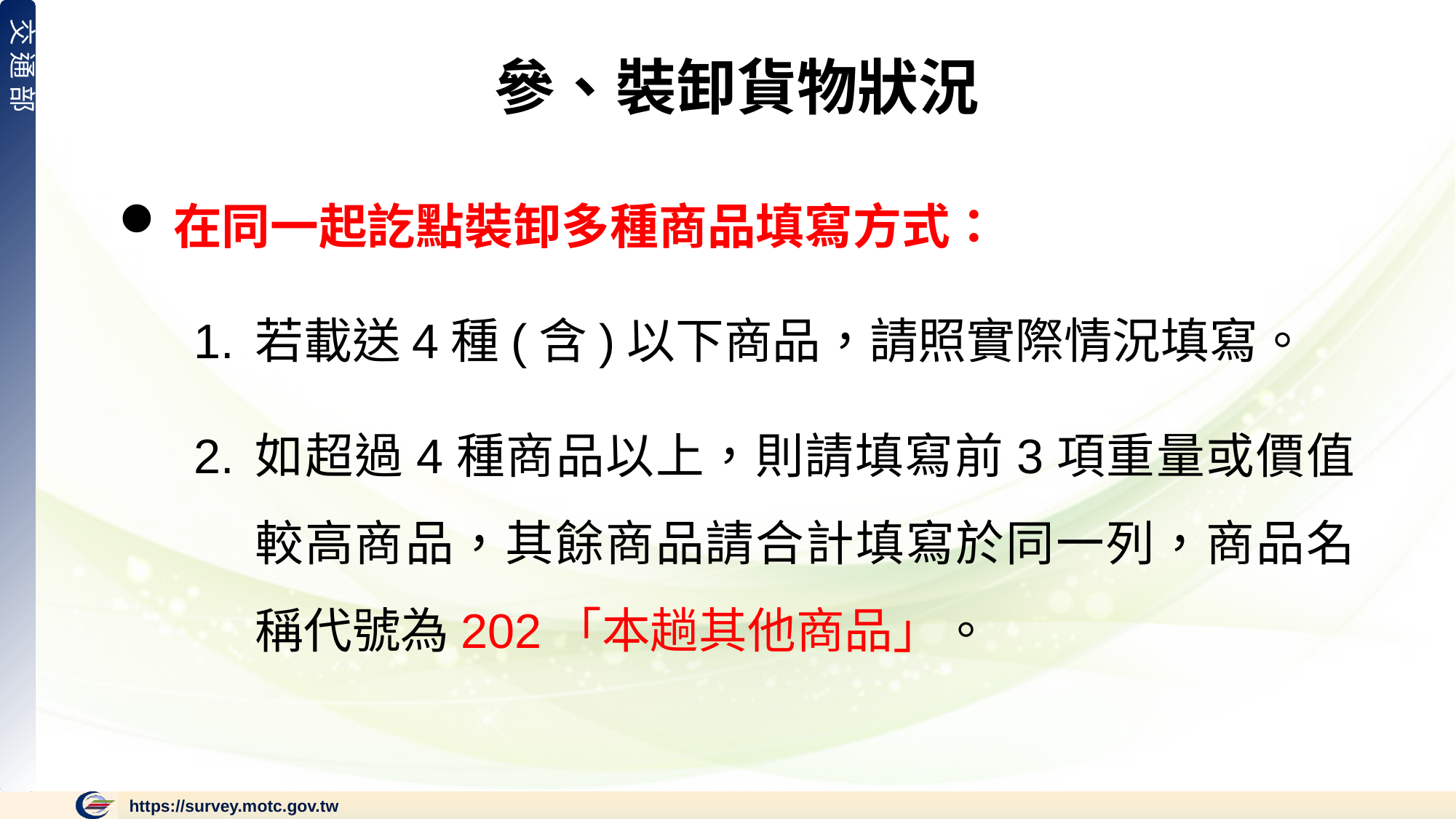

參、裝卸貨物狀況

在同一起訖點裝卸多種商品填寫方式：
若載送4種(含)以下商品，請照實際情況填寫。
如超過4種商品以上，則請填寫前3項重量或價值較高商品，其餘商品請合計填寫於同一列，商品名稱代號為202「本趟其他商品」。

https://survey.motc.gov.tw
23